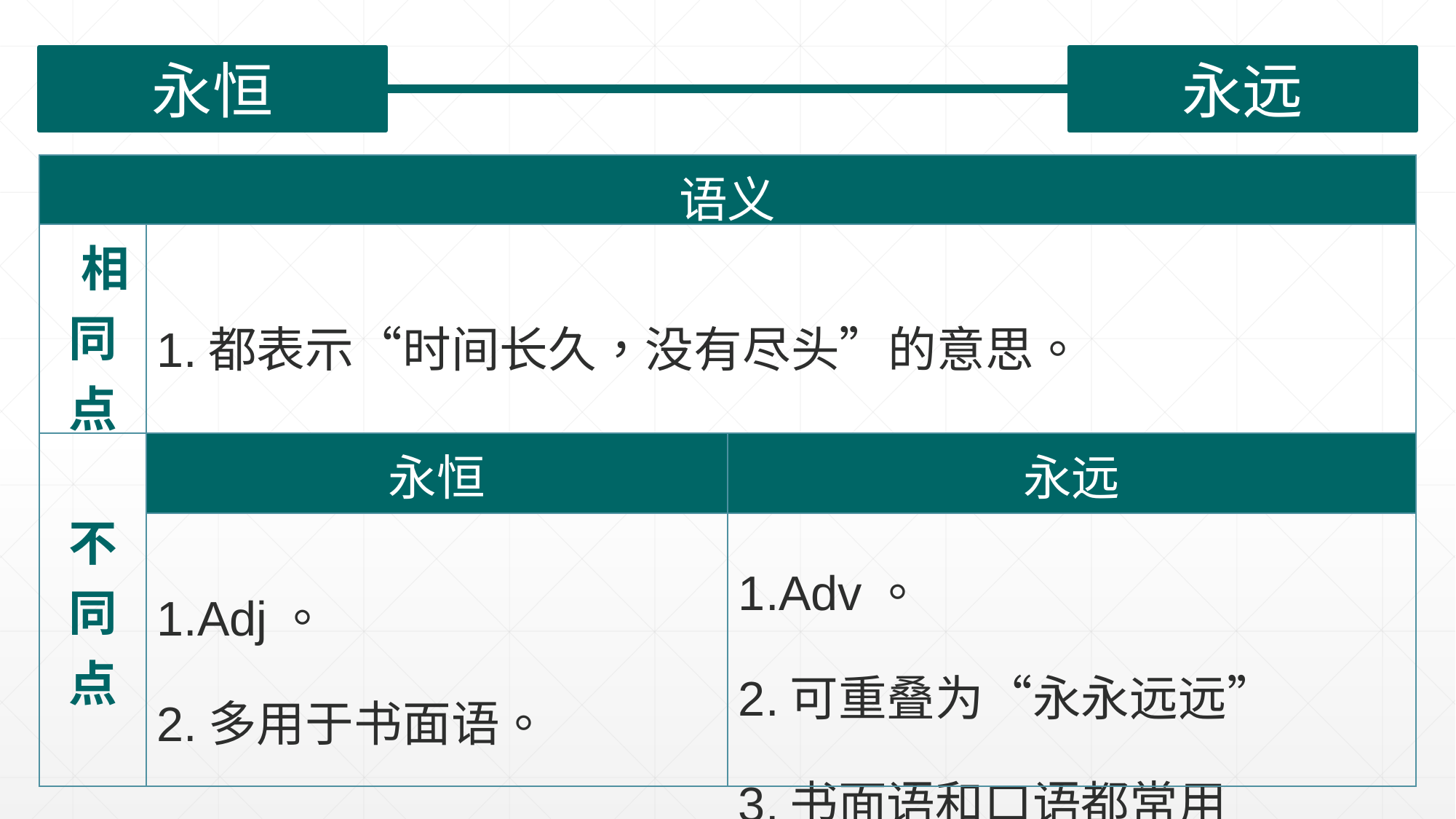

永恒
永远
| 语义 |  |  |
| --- | --- | --- |
| 相同点 | 1.都表示“时间长久，没有尽头”的意思。 |  |
| 不同点 | 永恒 | 永远 |
|  | 1.Adj。 2.多用于书面语。 | 1.Adv。 2.可重叠为“永永远远” 3.书面语和口语都常用 |
|  |
| --- |